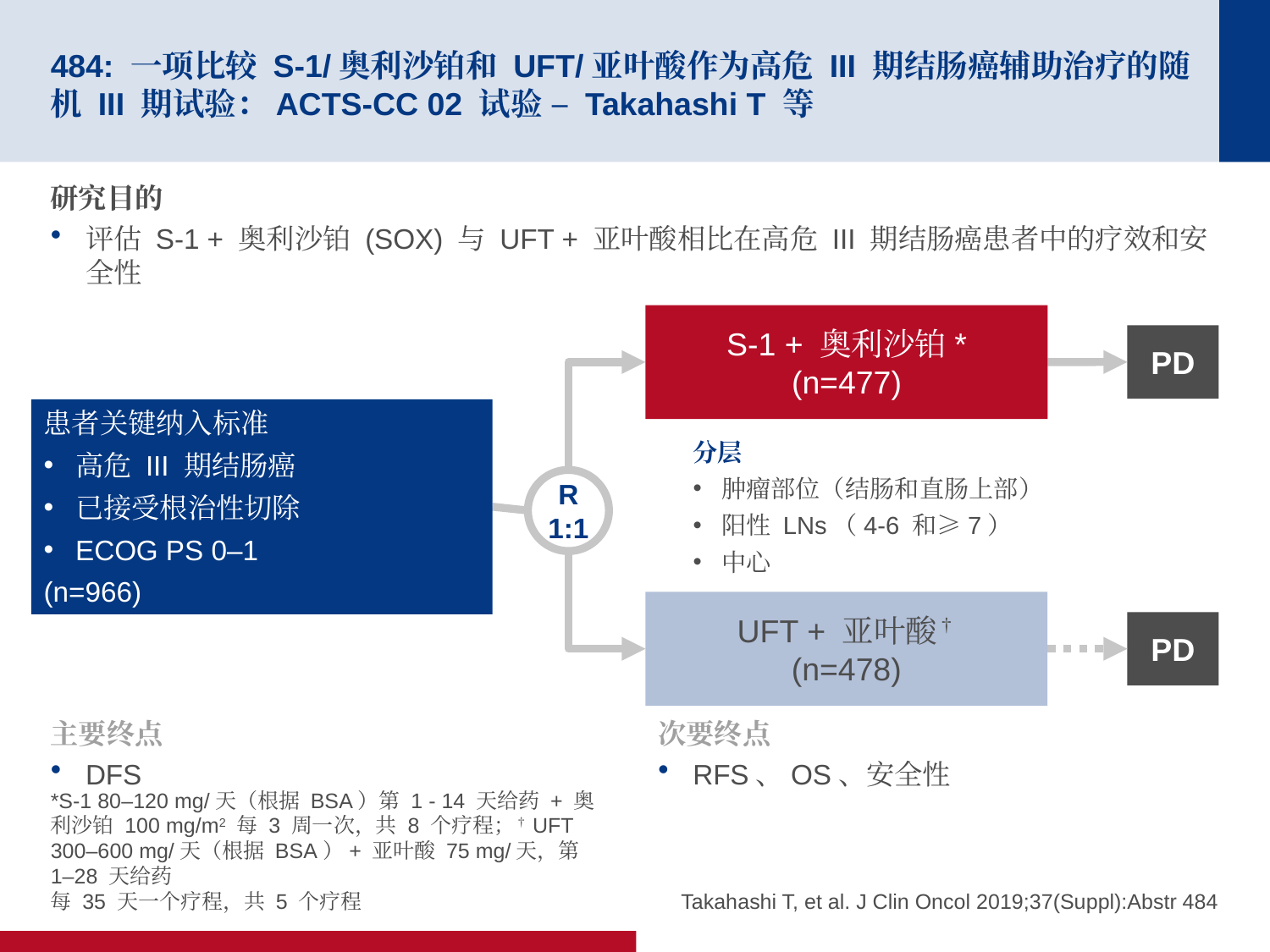

# 484: 一项比较 S-1/奥利沙铂和 UFT/亚叶酸作为高危 III 期结肠癌辅助治疗的随机 III 期试验：ACTS-CC 02 试验 – Takahashi T 等
研究目的
评估 S-1 + 奥利沙铂 (SOX) 与 UFT + 亚叶酸相比在高危 III 期结肠癌患者中的疗效和安全性
S-1 + 奥利沙铂*
(n=477)
PD
患者关键纳入标准
高危 III 期结肠癌
已接受根治性切除
ECOG PS 0–1
(n=966)
分层
肿瘤部位（结肠和直肠上部）
阳性 LNs（4-6 和≥7）
中心
R
1:1
UFT + 亚叶酸†
(n=478)
PD
主要终点
DFS

次要终点
RFS、OS、安全性
*S-1 80–120 mg/天（根据 BSA）第 1 - 14 天给药 + 奥利沙铂 100 mg/m2 每 3 周一次，共 8 个疗程；†UFT 300–600 mg/天（根据 BSA）+ 亚叶酸 75 mg/天，第 1–28 天给药
每 35 天一个疗程，共 5 个疗程
Takahashi T, et al. J Clin Oncol 2019;37(Suppl):Abstr 484